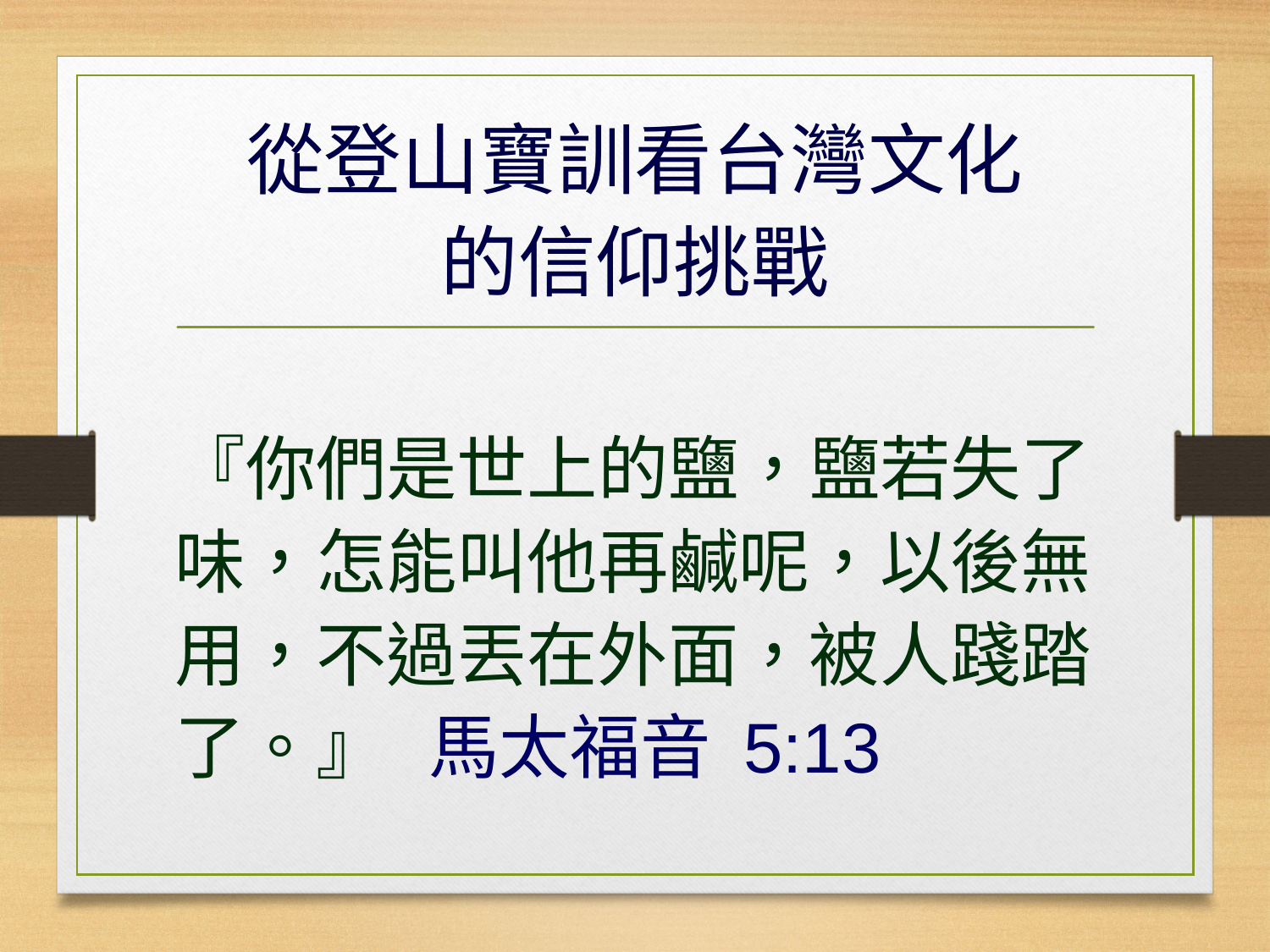

# 從登山寶訓看台灣文化 的信仰挑戰
『你們是世上的鹽，鹽若失了味，怎能叫他再鹹呢，以後無用，不過丟在外面，被人踐踏了。』	馬太福音 5:13